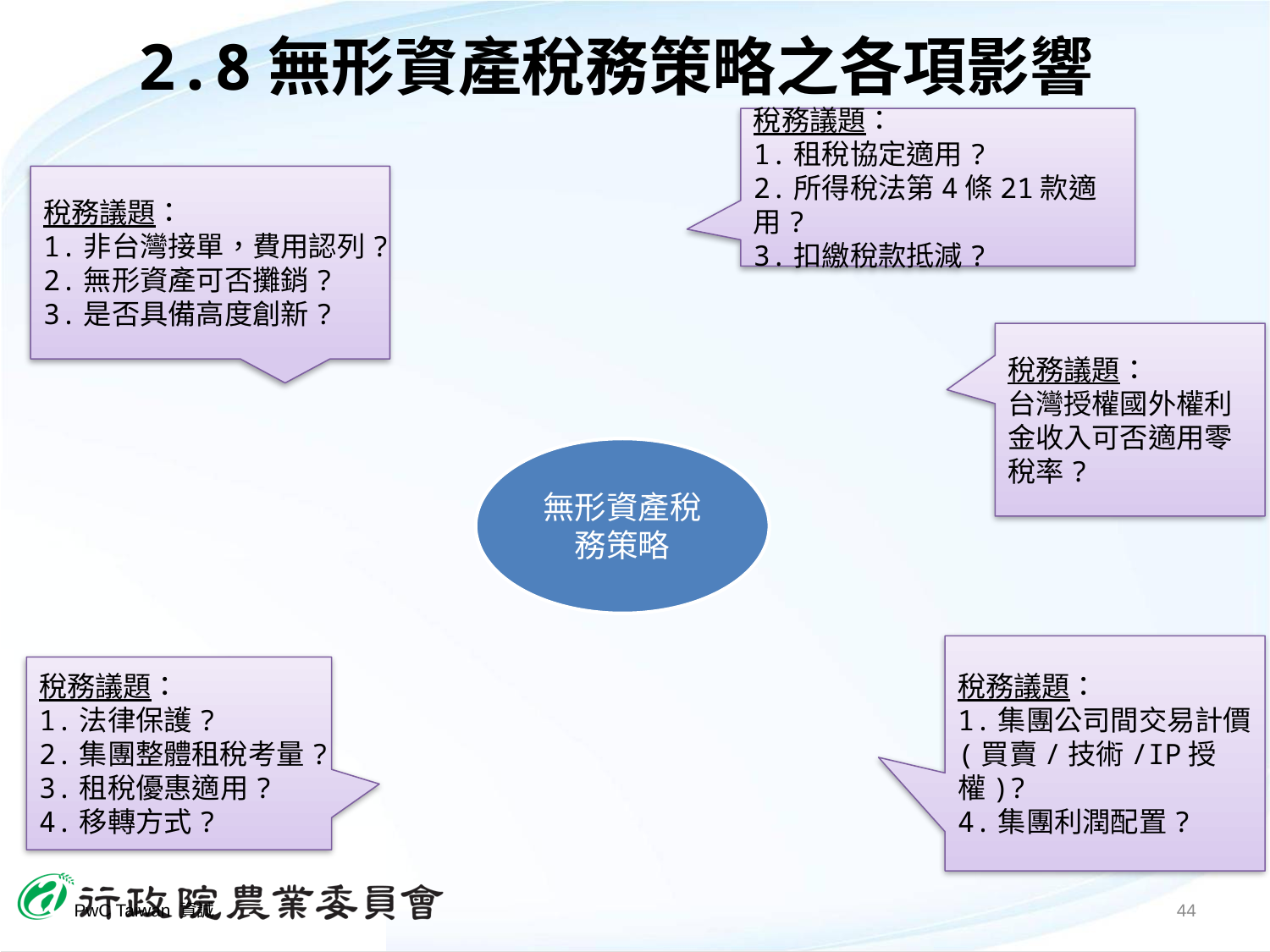

# 2.8無形資產稅務策略之各項影響
稅務議題：
1.租稅協定適用?
2.所得稅法第4條21款適用?
3.扣繳稅款抵減?
稅務議題：
1.非台灣接單，費用認列?
2.無形資產可否攤銷?
3.是否具備高度創新?
無形資產稅務策略
扣繳
無形資產
配置
費用認列
移轉
稅務議題：
台灣授權國外權利金收入可否適用零稅率?
稅務議題：
1.集團公司間交易計價(買賣/技術/IP授權)?
4.集團利潤配置?
稅務議題：
1.法律保護?
2.集團整體租稅考量?
3.租稅優惠適用?
4.移轉方式?
44